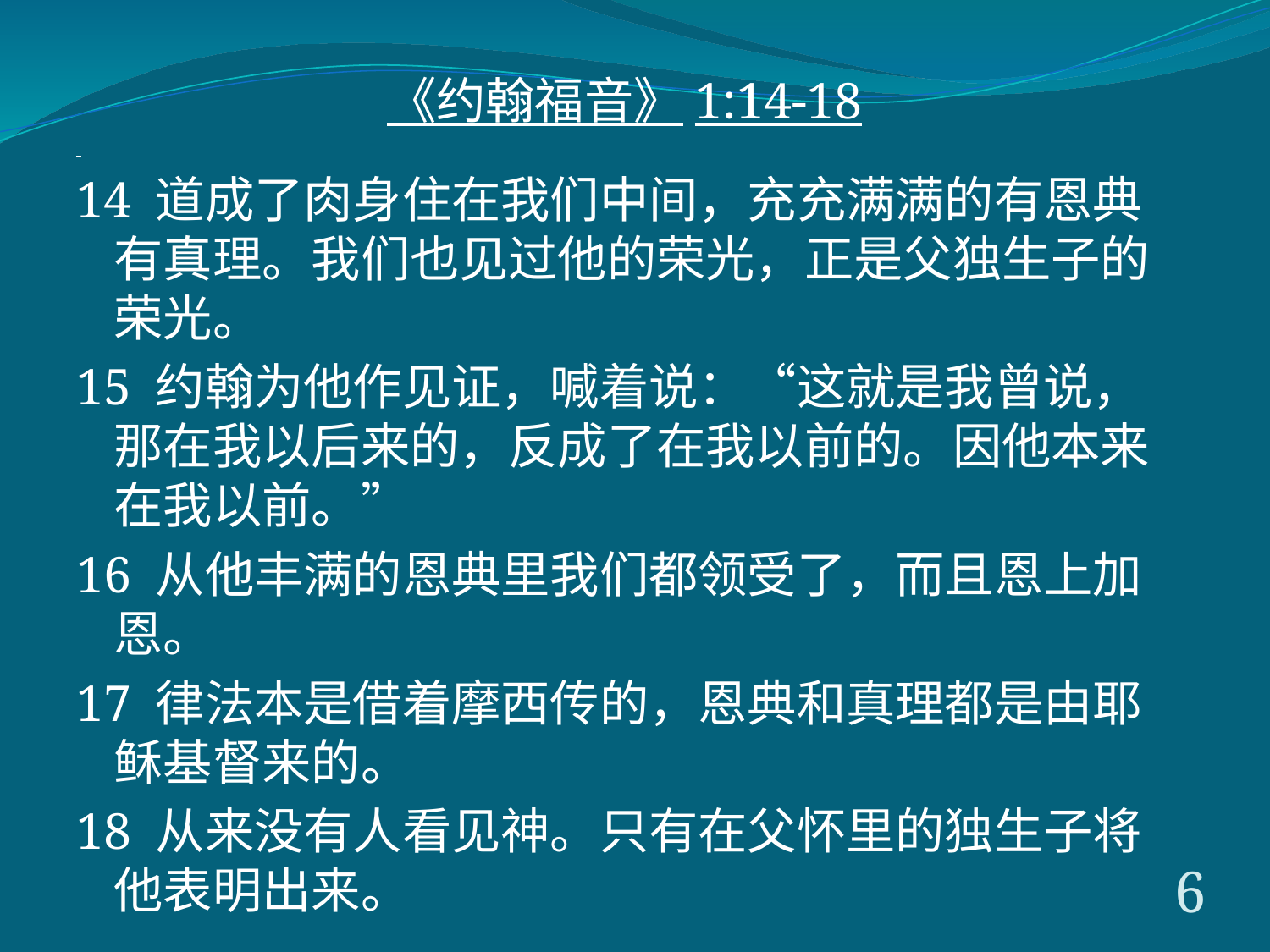

《约翰福音》1:14-18

14 道成了肉身住在我们中间，充充满满的有恩典有真理。我们也见过他的荣光，正是父独生子的荣光。
15 约翰为他作见证，喊着说：“这就是我曾说，那在我以后来的，反成了在我以前的。因他本来在我以前。”
16 从他丰满的恩典里我们都领受了，而且恩上加恩。
17 律法本是借着摩西传的，恩典和真理都是由耶稣基督来的。
18 从来没有人看见神。只有在父怀里的独生子将他表明出来。

6